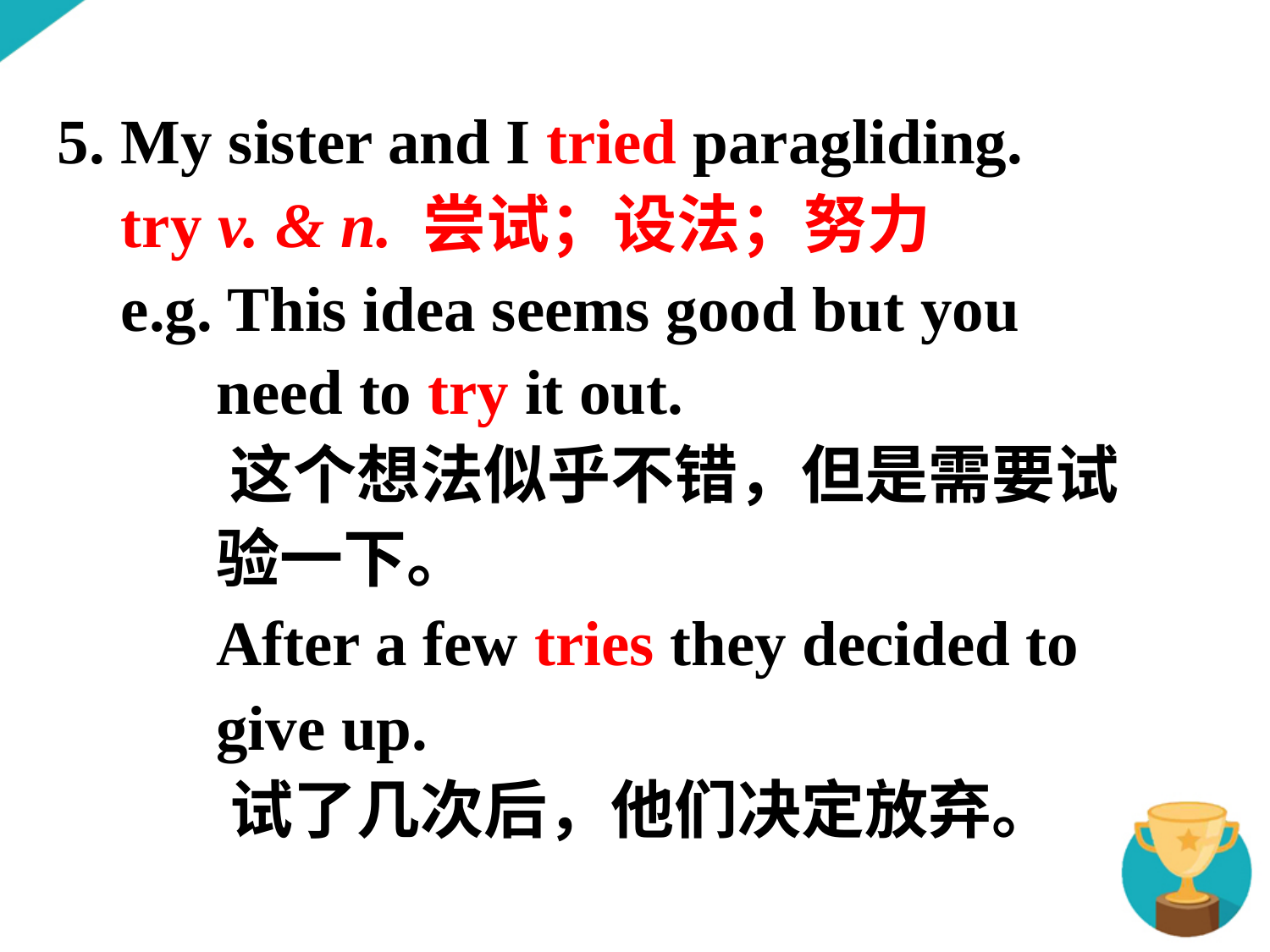

5. My sister and I tried paragliding.
    try v. & n. 尝试；设法；努力
    e.g. This idea seems good but you
          need to try it out.
      这个想法似乎不错，但是需要试
          验一下。
          After a few tries they decided to
          give up.
      试了几次后，他们决定放弃。